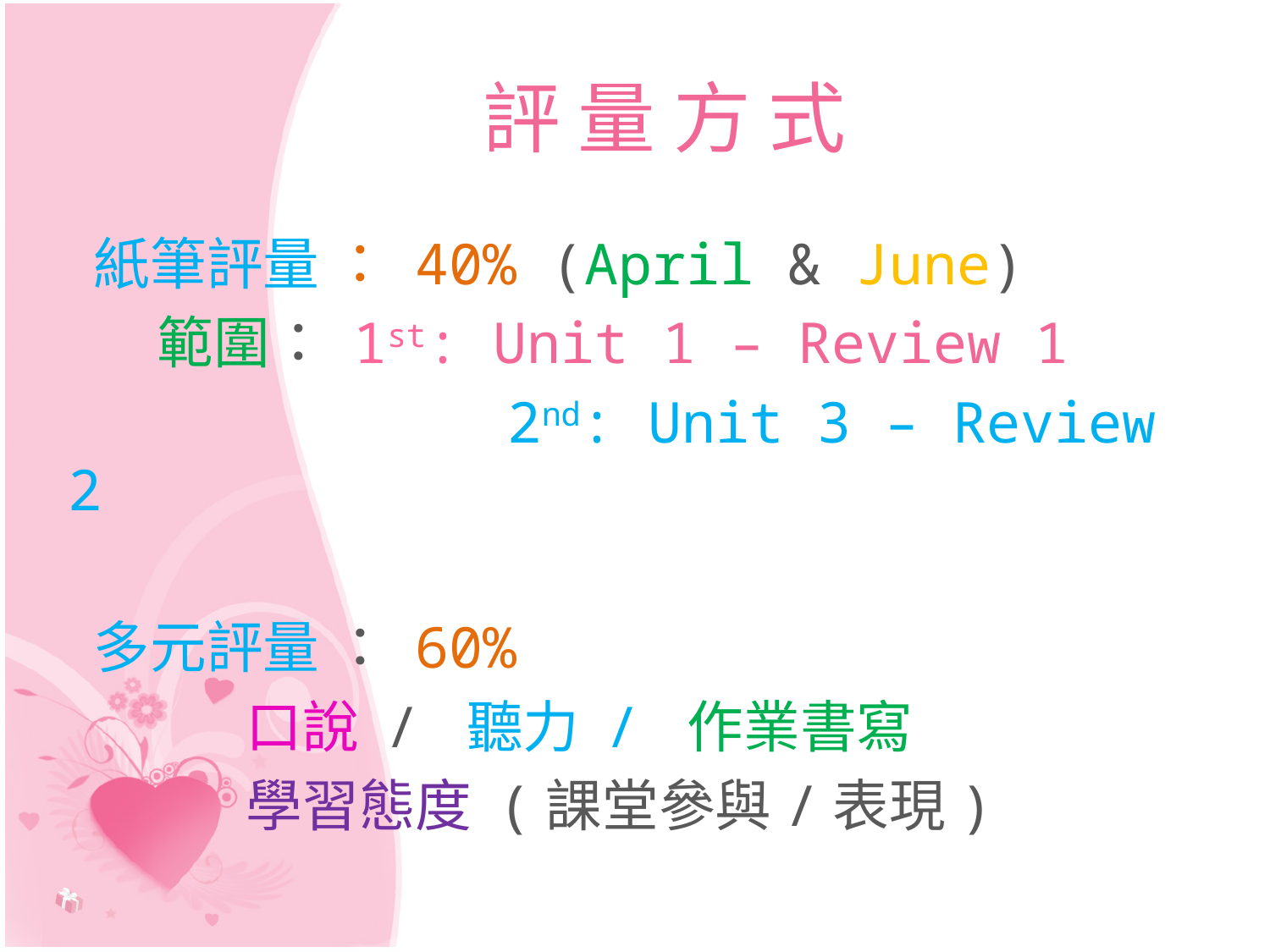

# 評 量 方 式
 紙筆評量 ： 40% (April & June)
      範圍： 1st: Unit 1 – Review 1
             2nd: Unit 3 – Review 2

 多元評量 ： 60%
             口說 / 聽力 / 作業書寫
             學習態度 (課堂參與/表現)